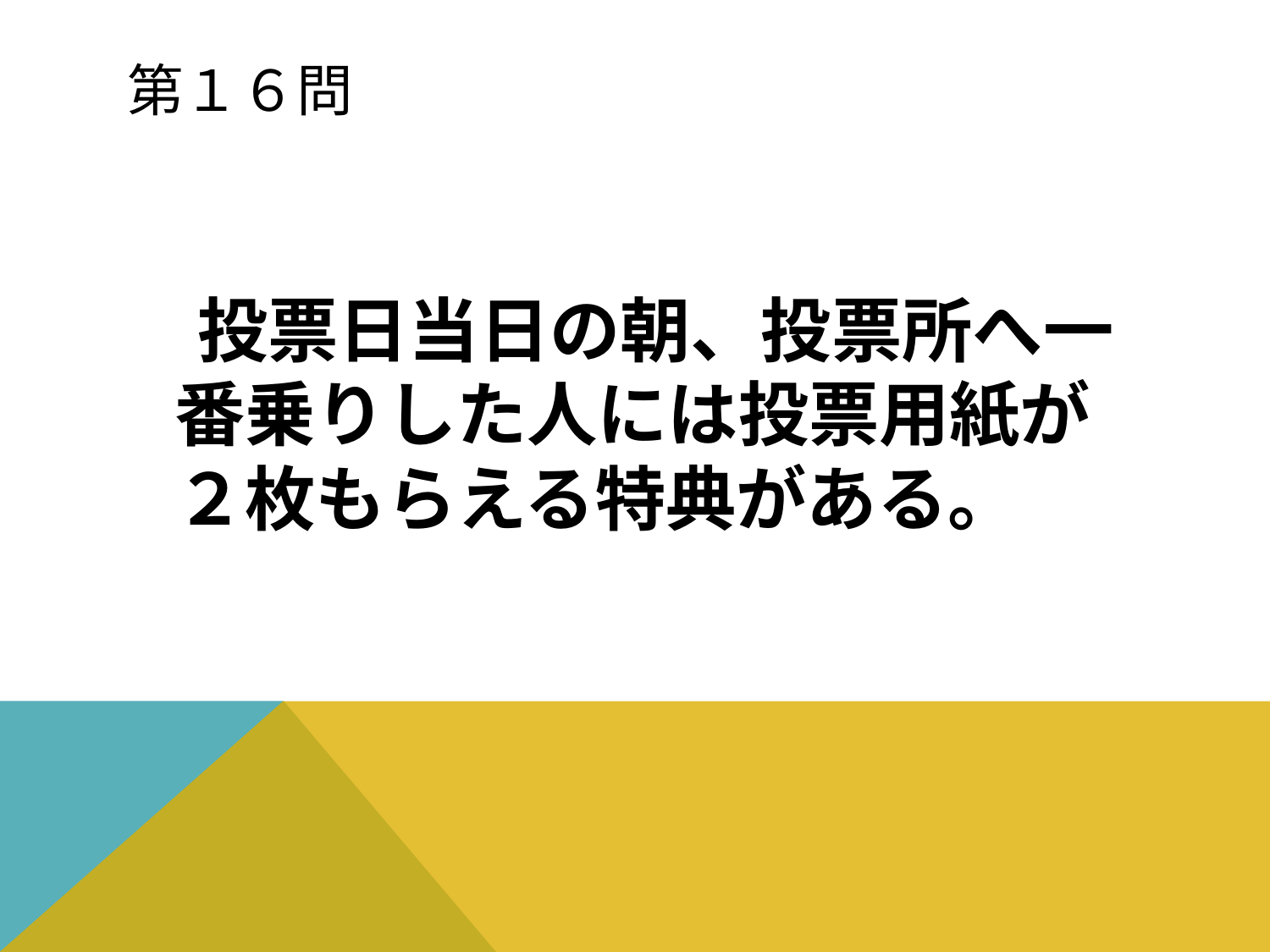

# 第１６問
　投票日当日の朝、投票所へ一番乗りした人には投票用紙が２枚もらえる特典がある。